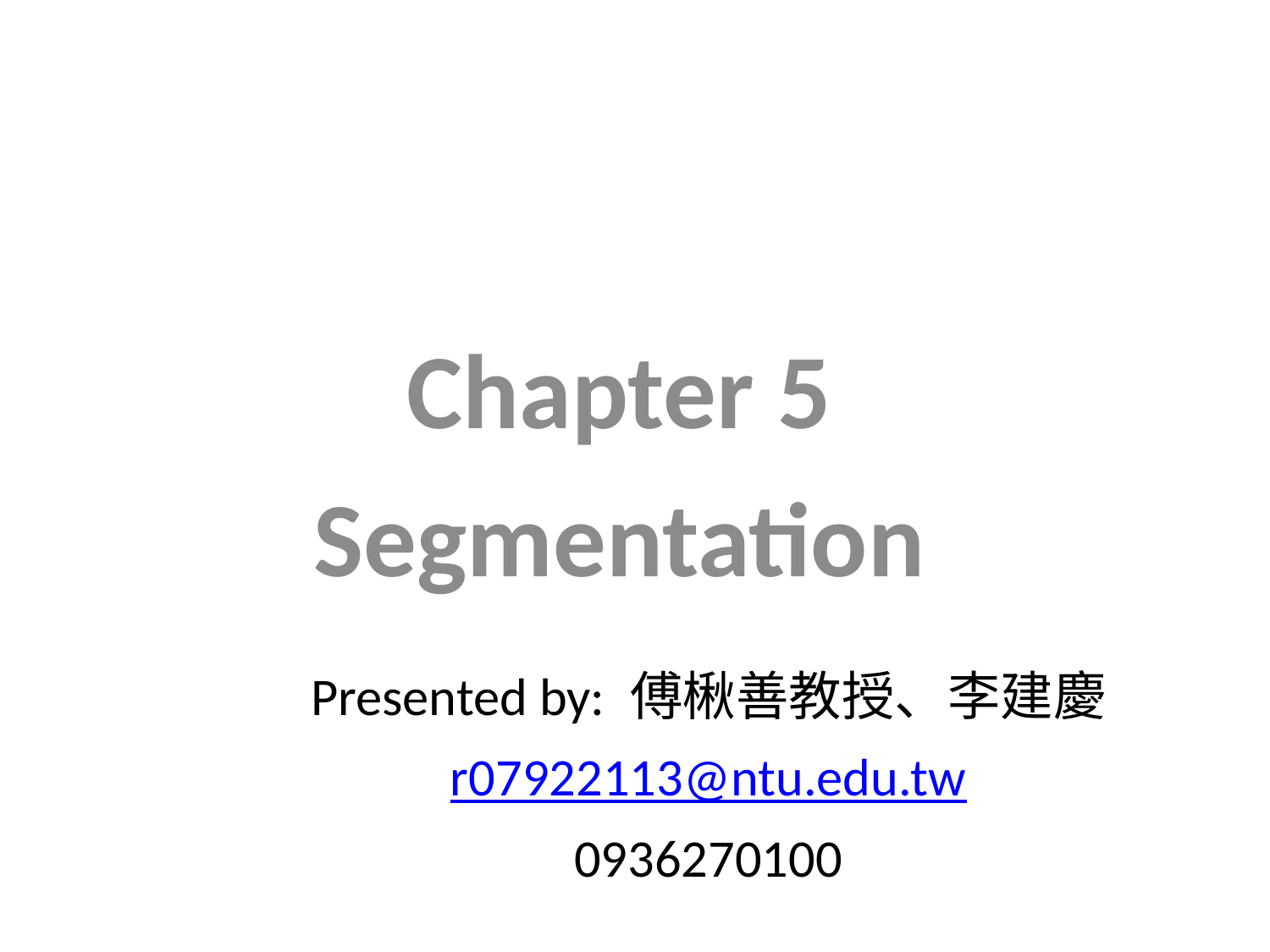

Chapter 5
Segmentation
Presented by: 傅楸善教授、李建慶
r07922113@ntu.edu.tw
0936270100